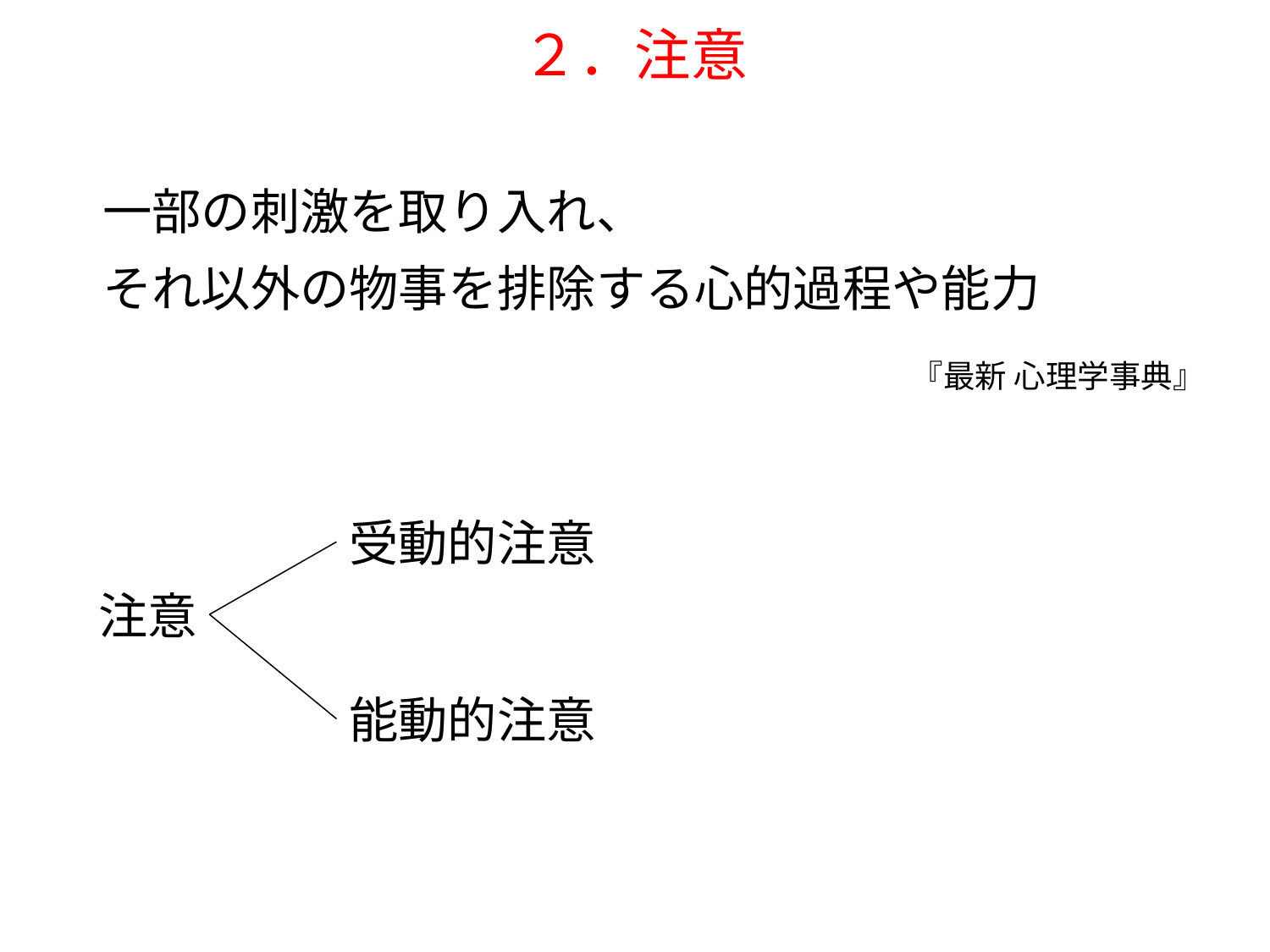

# ２．注意
一部の刺激を取り入れ、
それ以外の物事を排除する心的過程や能力
『最新 心理学事典』
受動的注意
注意
能動的注意